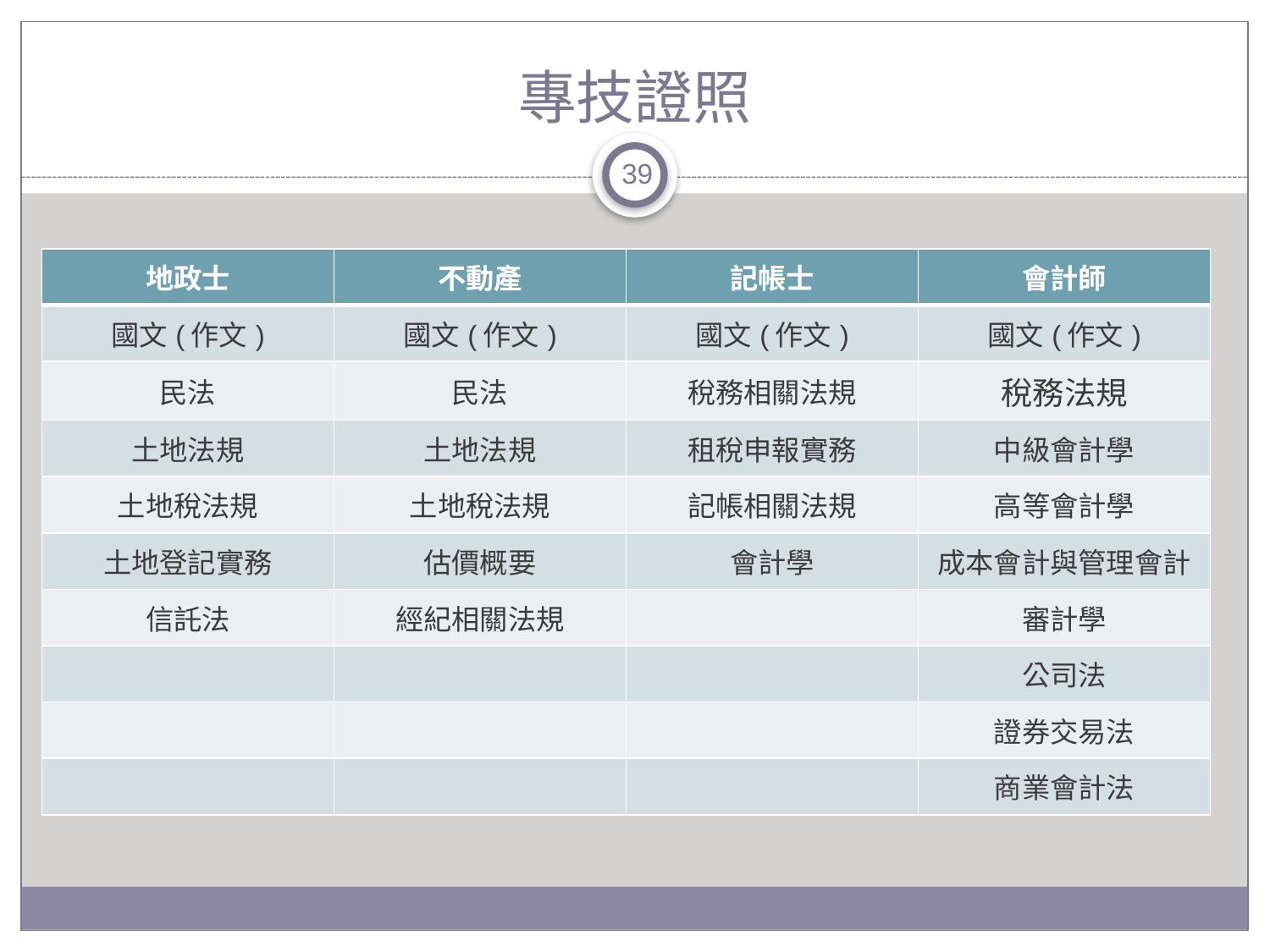

# 專技證照
39
| 地政士 | 不動產 | 記帳士 | 會計師 |
| --- | --- | --- | --- |
| 國文(作文) | 國文(作文) | 國文(作文) | 國文(作文) |
| 民法 | 民法 | 稅務相關法規 | 稅務法規 |
| 土地法規 | 土地法規 | 租稅申報實務 | 中級會計學 |
| 土地稅法規 | 土地稅法規 | 記帳相關法規 | 高等會計學 |
| 土地登記實務 | 估價概要 | 會計學 | 成本會計與管理會計 |
| 信託法 | 經紀相關法規 |  | 審計學 |
|  |  |  | 公司法 |
|  |  |  | 證券交易法 |
|  |  |  | 商業會計法 |